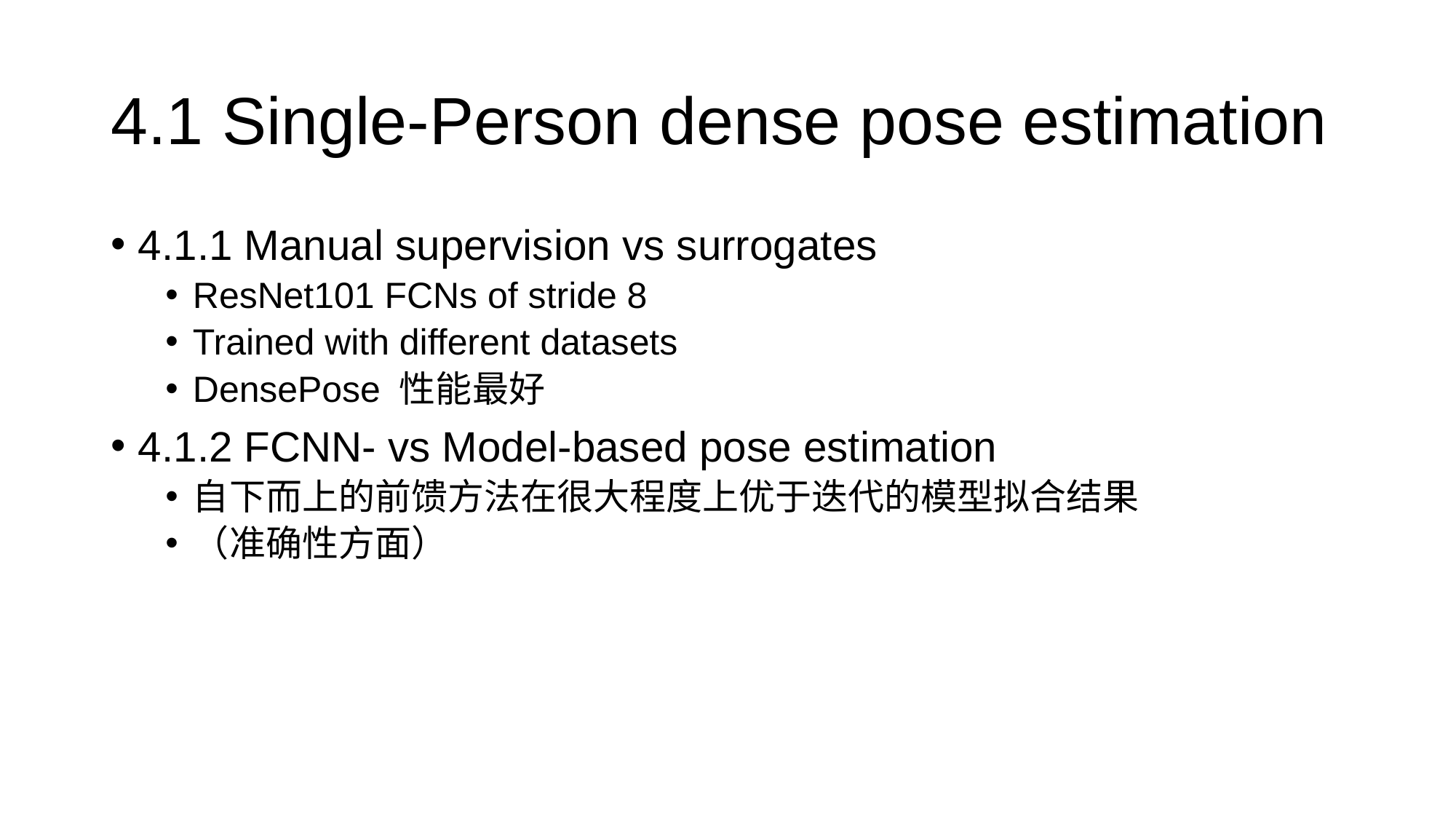

# 4.1 Single-Person dense pose estimation
4.1.1 Manual supervision vs surrogates
ResNet101 FCNs of stride 8
Trained with different datasets
DensePose 性能最好
4.1.2 FCNN- vs Model-based pose estimation
自下而上的前馈方法在很大程度上优于迭代的模型拟合结果
（准确性方面）